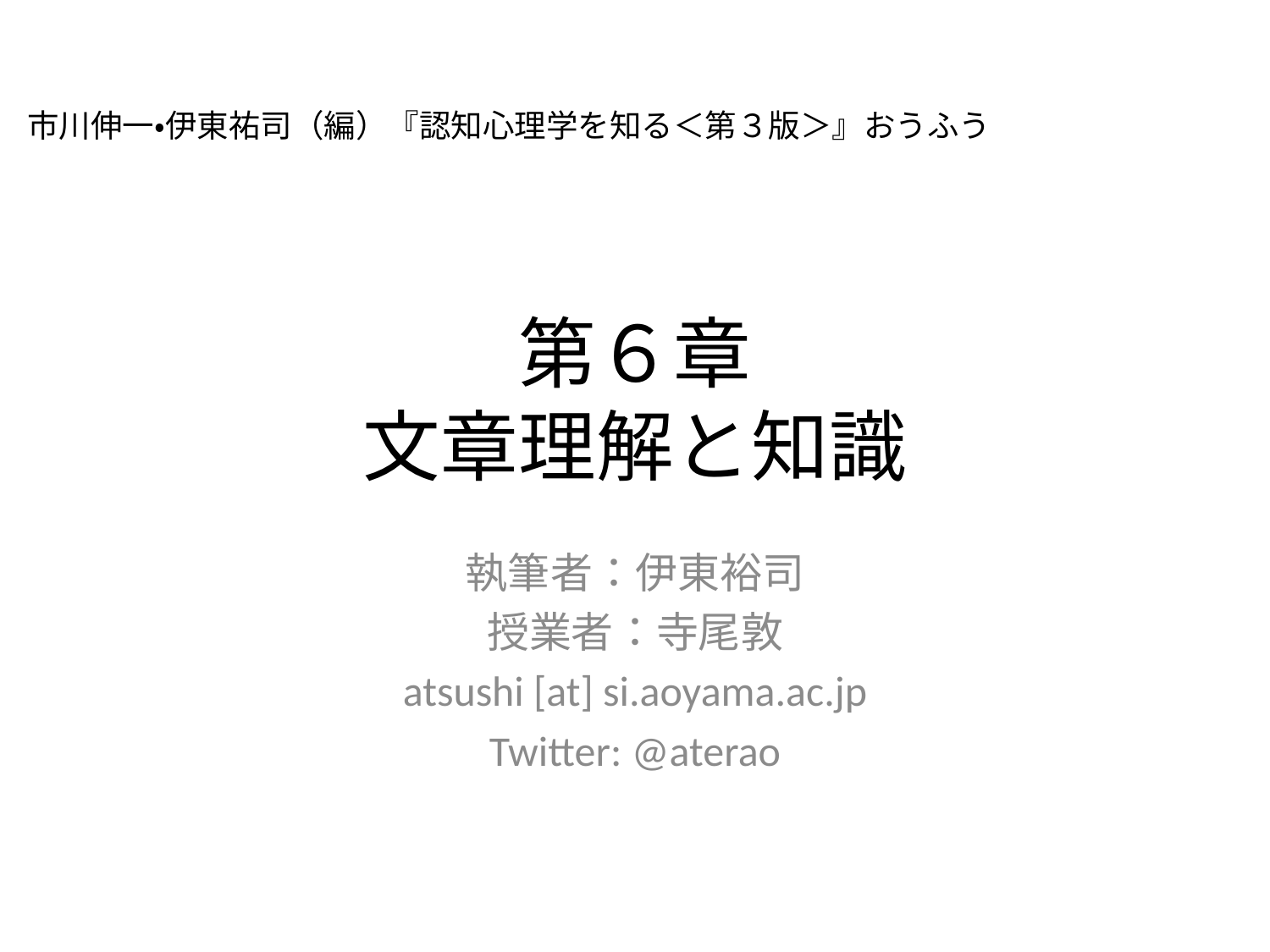

市川伸一・伊東祐司（編）『認知心理学を知る＜第３版＞』おうふう
# 第６章 文章理解と知識
執筆者：伊東裕司
授業者：寺尾敦
atsushi [at] si.aoyama.ac.jp
Twitter: @aterao